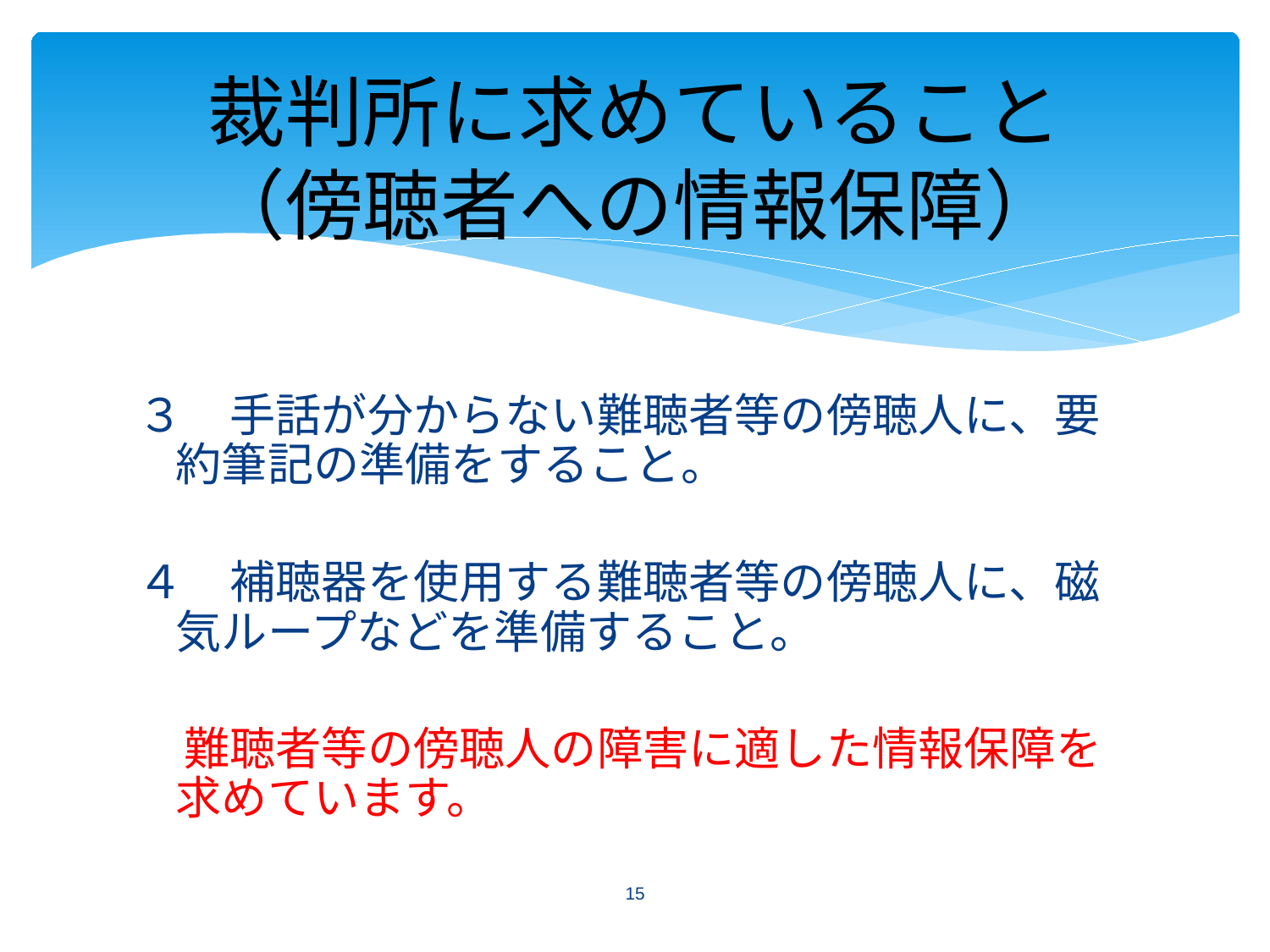

裁判所に求めていること
（傍聴者への情報保障）
３　手話が分からない難聴者等の傍聴人に、要約筆記の準備をすること。

４　補聴器を使用する難聴者等の傍聴人に、磁気ループなどを準備すること。

　難聴者等の傍聴人の障害に適した情報保障を求めています。
15